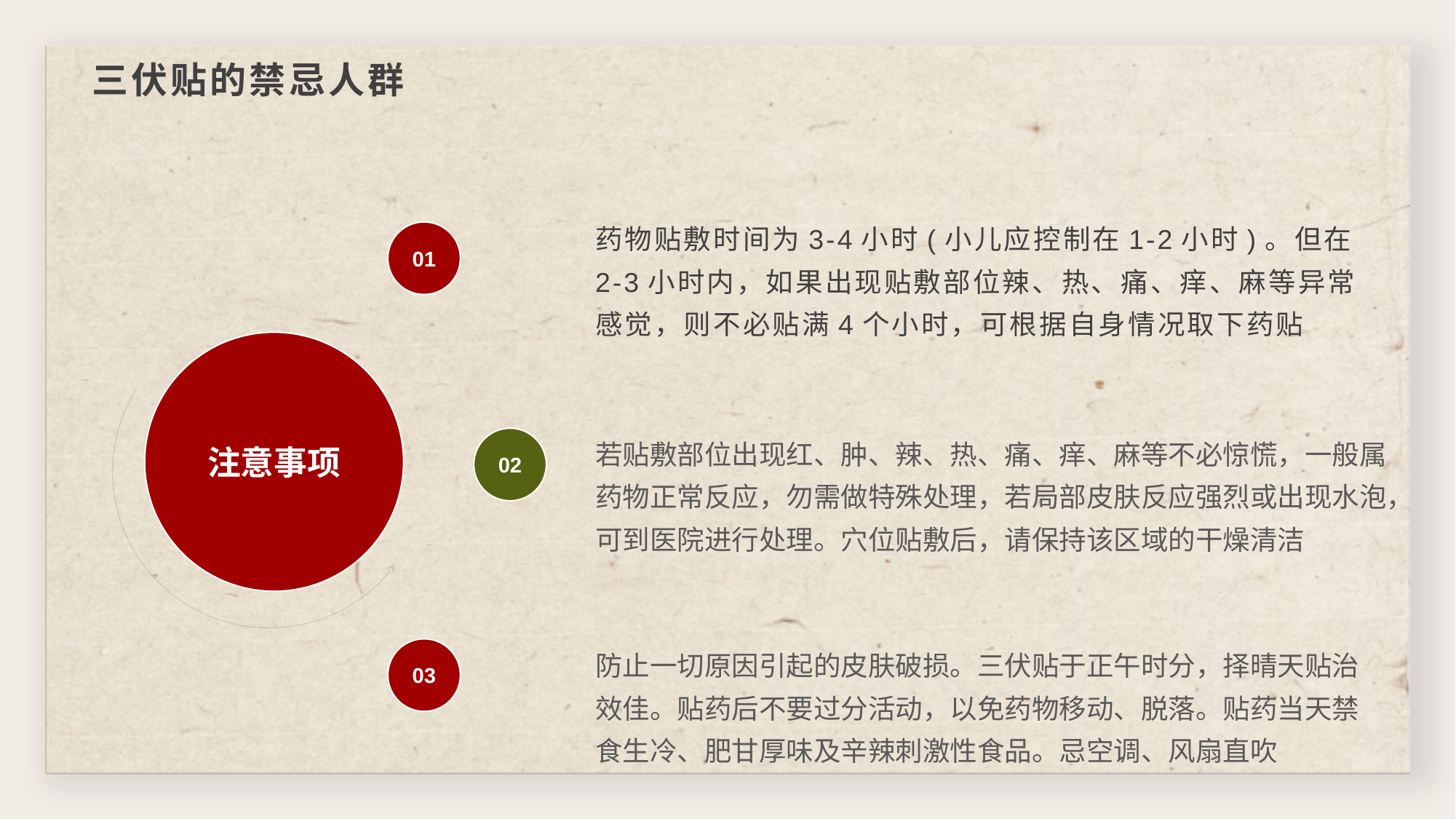

# 三伏贴的禁忌人群
药物贴敷时间为3-4小时(小儿应控制在1-2小时)。但在2-3小时内，如果出现贴敷部位辣、热、痛、痒、麻等异常感觉，则不必贴满4个小时，可根据自身情况取下药贴

01

注意事项
若贴敷部位出现红、肿、辣、热、痛、痒、麻等不必惊慌，一般属药物正常反应，勿需做特殊处理，若局部皮肤反应强烈或出现水泡，可到医院进行处理。穴位贴敷后，请保持该区域的干燥清洁
02
03
防止一切原因引起的皮肤破损。三伏贴于正午时分，择晴天贴治效佳。贴药后不要过分活动，以免药物移动、脱落。贴药当天禁食生冷、肥甘厚味及辛辣刺激性食品。忌空调、风扇直吹